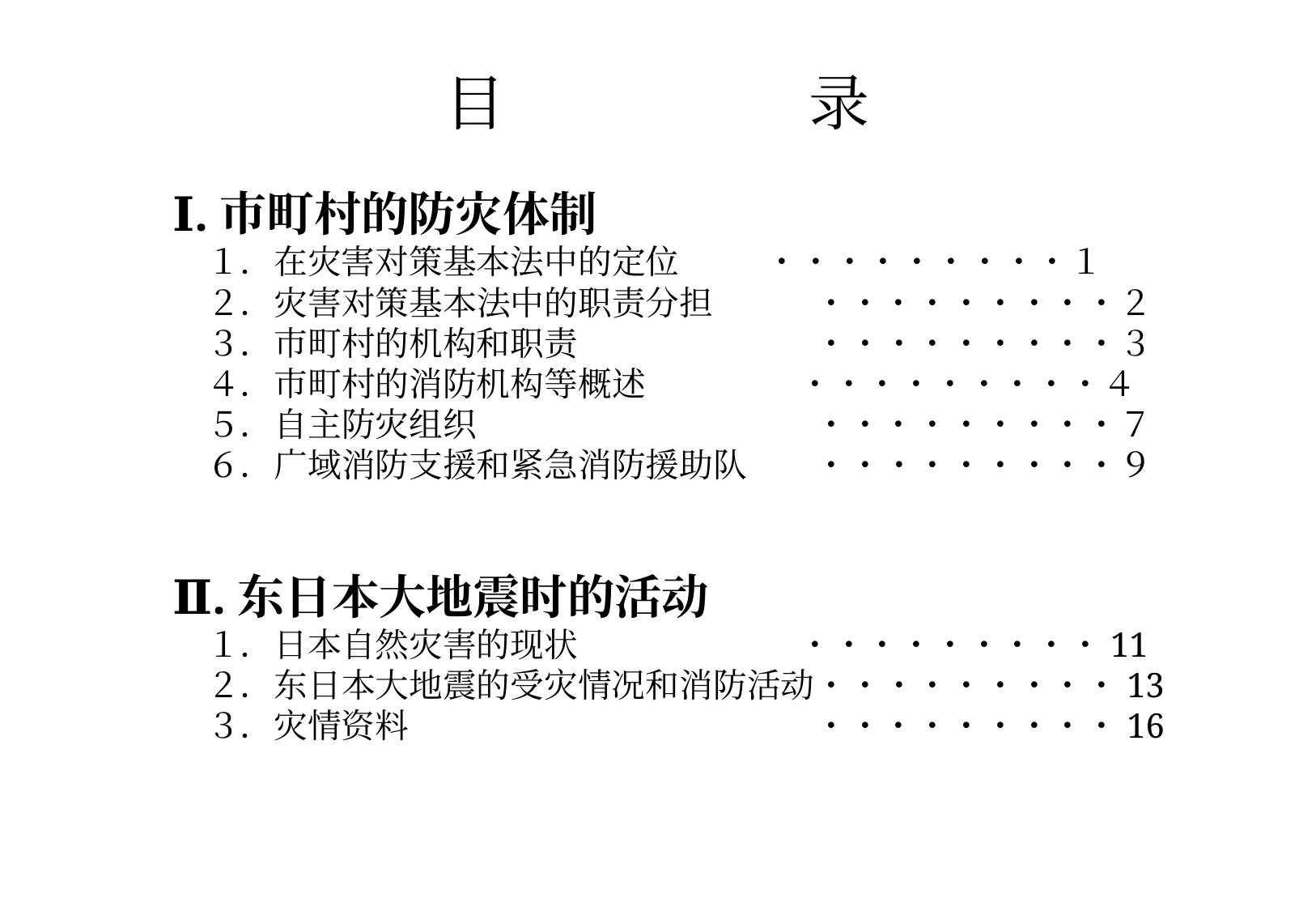

目　　　　　录
# Ⅰ.市町村的防灾体制 　１．在灾害对策基本法中的定位      　・・・・・・・・・１ 　２．灾害对策基本法中的职责分担　　　・・・・・・・・・２ 　３．市町村的机构和职责　　　　　　　・・・・・・・・・３ 　４．市町村的消防机构等概述  　　　　・・・・・・・・・４ 　５．自主防灾组织　　　　　　　　　　・・・・・・・・・７ 　６．广域消防支援和紧急消防援助队　　・・・・・・・・・９
Ⅱ.东日本大地震时的活动
　１．日本自然灾害的现状  　　　　　　・・・・・・・・・11
　２．东日本大地震的受灾情况和消防活动・・・・・・・・・13
　３．灾情资料　　　　　　　　　　　　・・・・・・・・・16